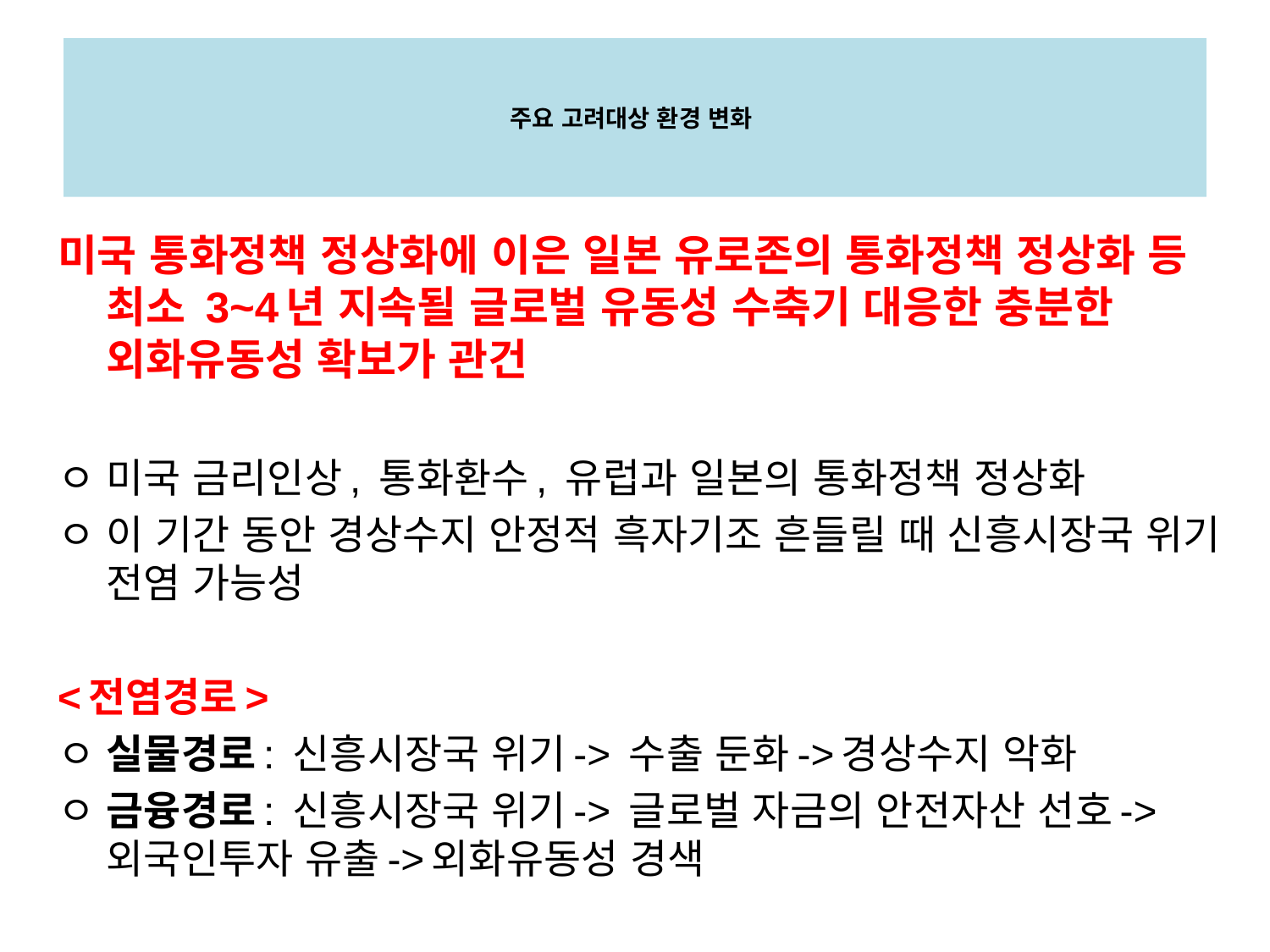

# 주요 고려대상 환경 변화
미국 통화정책 정상화에 이은 일본 유로존의 통화정책 정상화 등 최소 3~4년 지속될 글로벌 유동성 수축기 대응한 충분한 외화유동성 확보가 관건

ㅇ 미국 금리인상, 통화환수, 유럽과 일본의 통화정책 정상화
ㅇ 이 기간 동안 경상수지 안정적 흑자기조 흔들릴 때 신흥시장국 위기 전염 가능성

<전염경로>
ㅇ 실물경로: 신흥시장국 위기-> 수출 둔화->경상수지 악화
ㅇ 금융경로: 신흥시장국 위기-> 글로벌 자금의 안전자산 선호-> 외국인투자 유출->외화유동성 경색